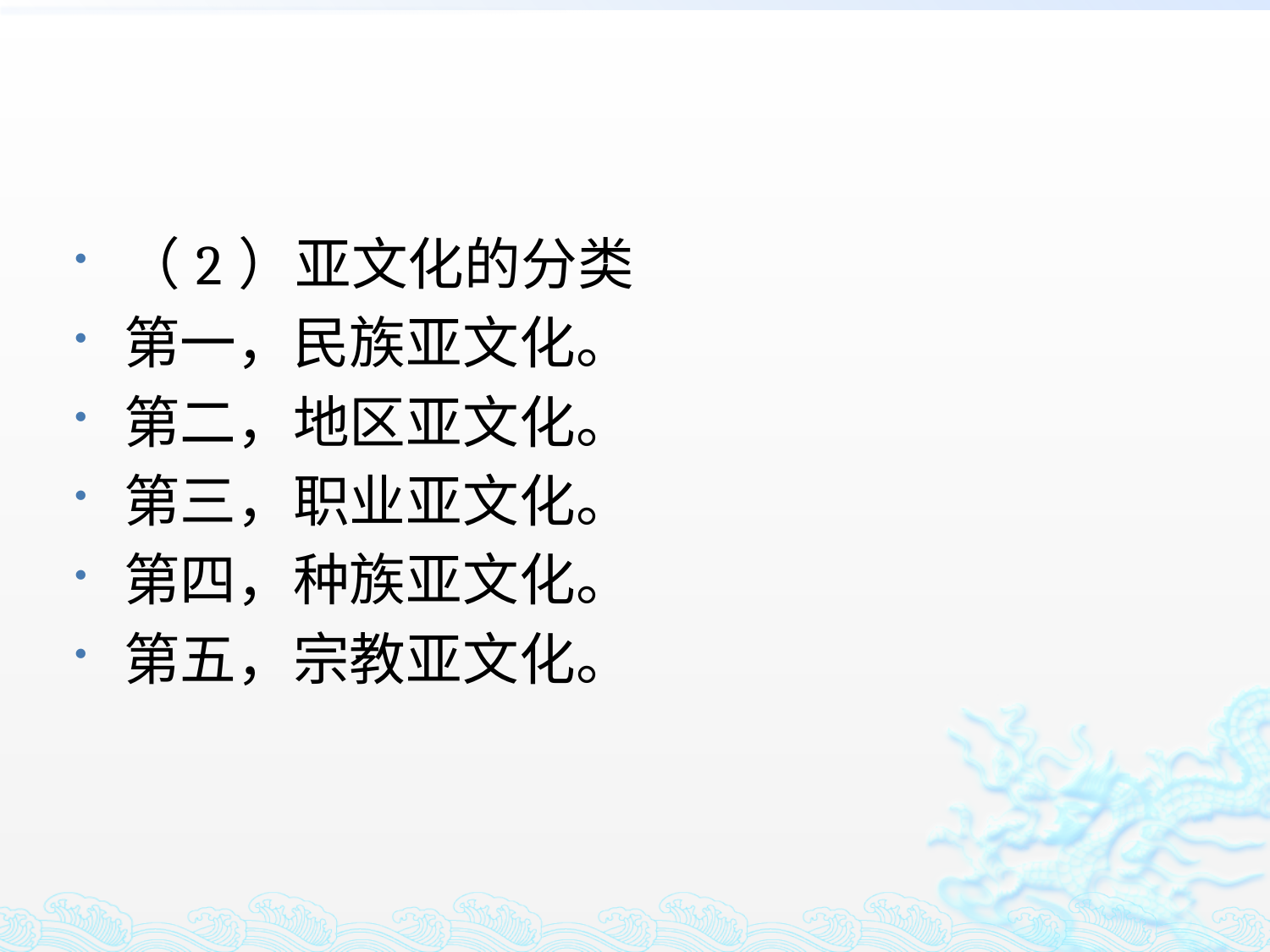

#
（2）亚文化的分类
第一，民族亚文化。
第二，地区亚文化。
第三，职业亚文化。
第四，种族亚文化。
第五，宗教亚文化。